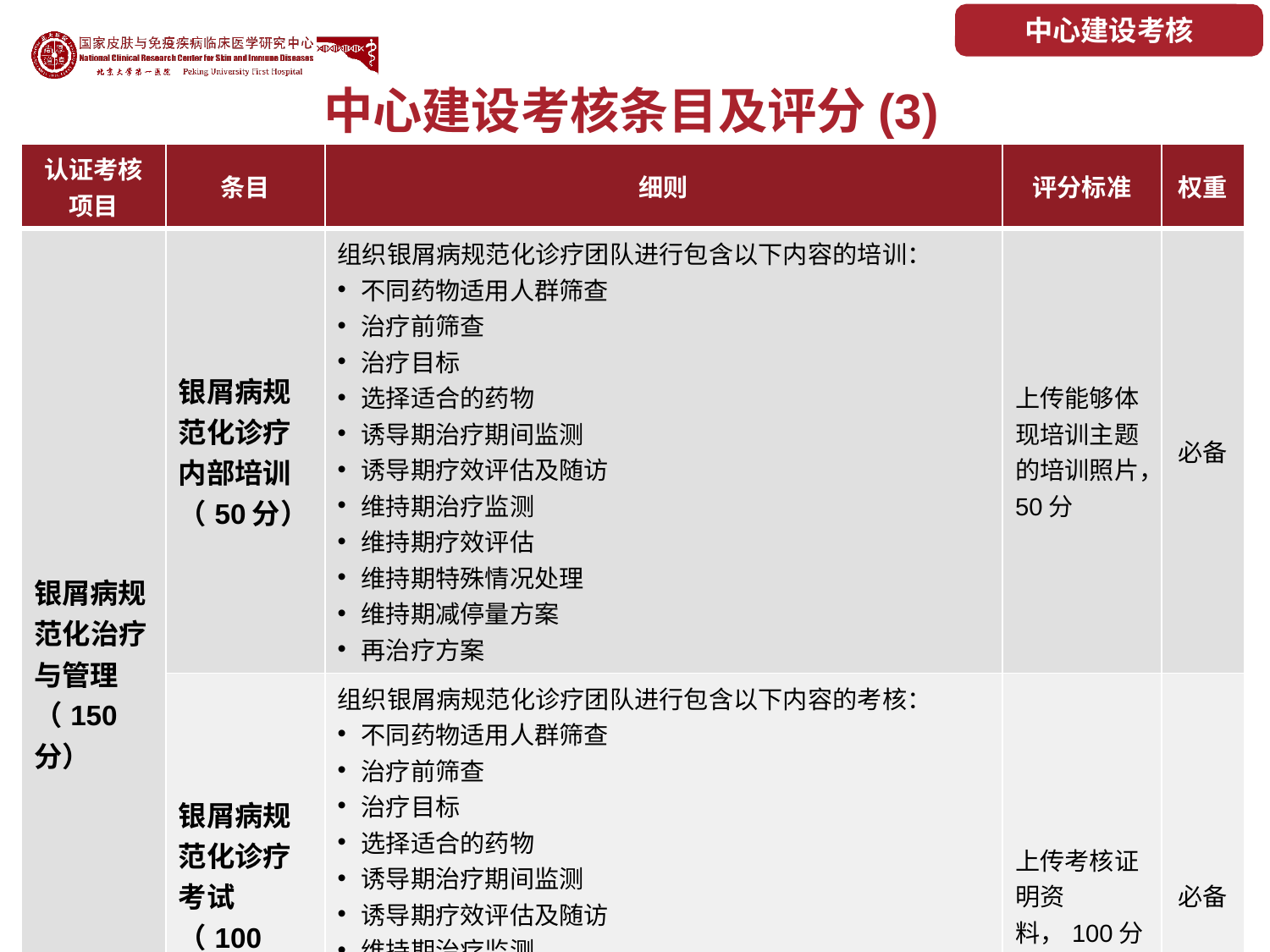

中心建设考核
# 中心建设考核条目及评分(3)
| 认证考核项目 | 条目 | 细则 | 评分标准 | 权重 |
| --- | --- | --- | --- | --- |
| 银屑病规范化治疗与管理 （150分） | 银屑病规范化诊疗内部培训 （50分） | 组织银屑病规范化诊疗团队进行包含以下内容的培训： 不同药物适用人群筛查 治疗前筛查 治疗目标 选择适合的药物 诱导期治疗期间监测 诱导期疗效评估及随访 维持期治疗监测 维持期疗效评估 维持期特殊情况处理 维持期减停量方案 再治疗方案 | 上传能够体现培训主题的培训照片，50分 | 必备 |
|  | 银屑病规范化诊疗考试 （100分） | 组织银屑病规范化诊疗团队进行包含以下内容的考核： 不同药物适用人群筛查 治疗前筛查 治疗目标 选择适合的药物 诱导期治疗期间监测 诱导期疗效评估及随访 维持期治疗监测 维持期疗效评估 维持期特殊情况处理 维持期减停量方案 再治疗方案 | 上传考核证明资料，100分 | 必备 |